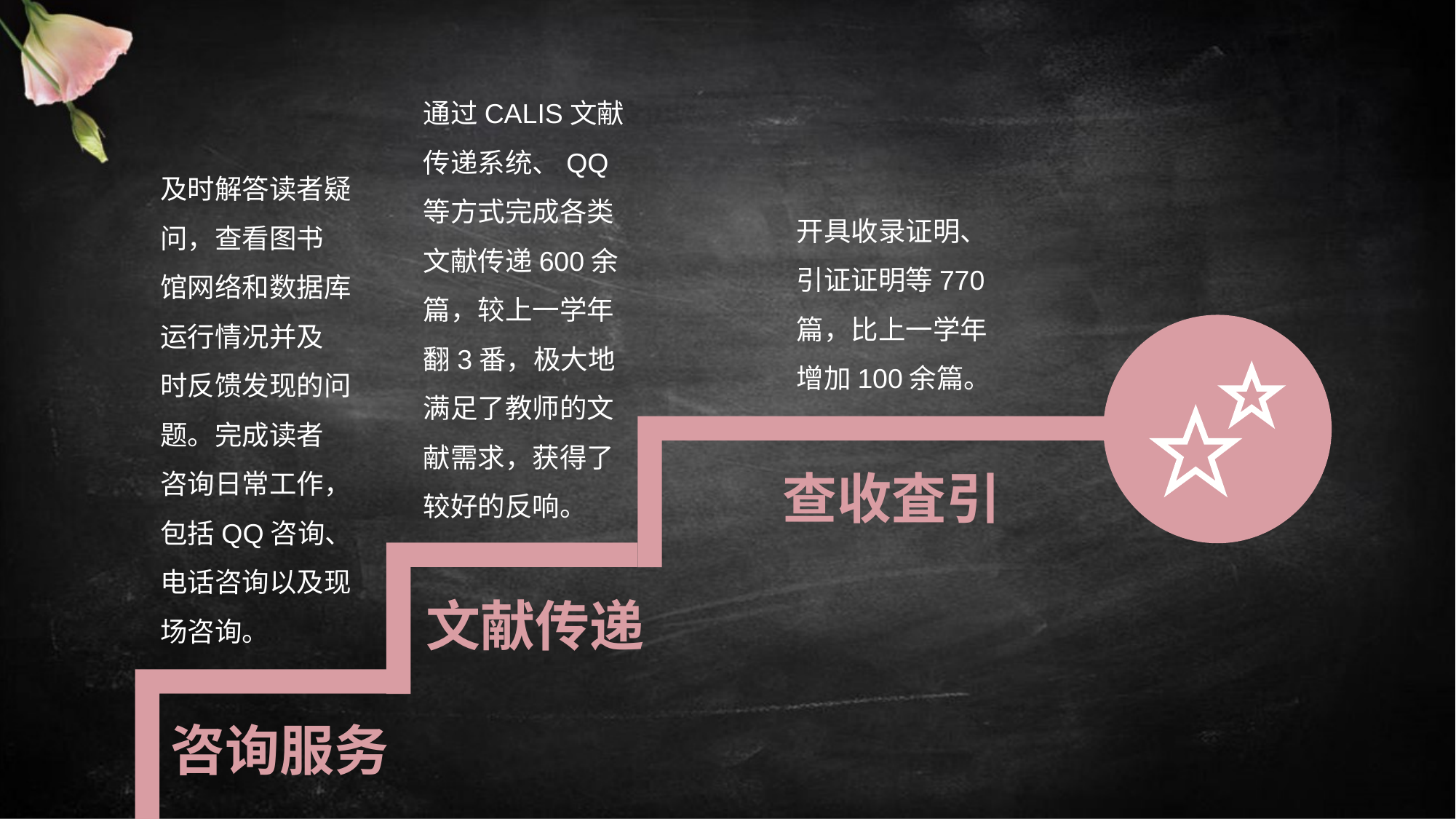

通过CALIS文献传递系统、QQ等方式完成各类文献传递600余篇，较上一学年
翻3番，极大地满足了教师的文献需求，获得了较好的反响。
及时解答读者疑问，查看图书
馆网络和数据库运行情况并及
时反馈发现的问题。完成读者
咨询日常工作，包括QQ咨询、
电话咨询以及现场咨询。
开具收录证明、引证证明等770篇，比上一学年增加100余篇。

查收査引

文献传递

咨询服务